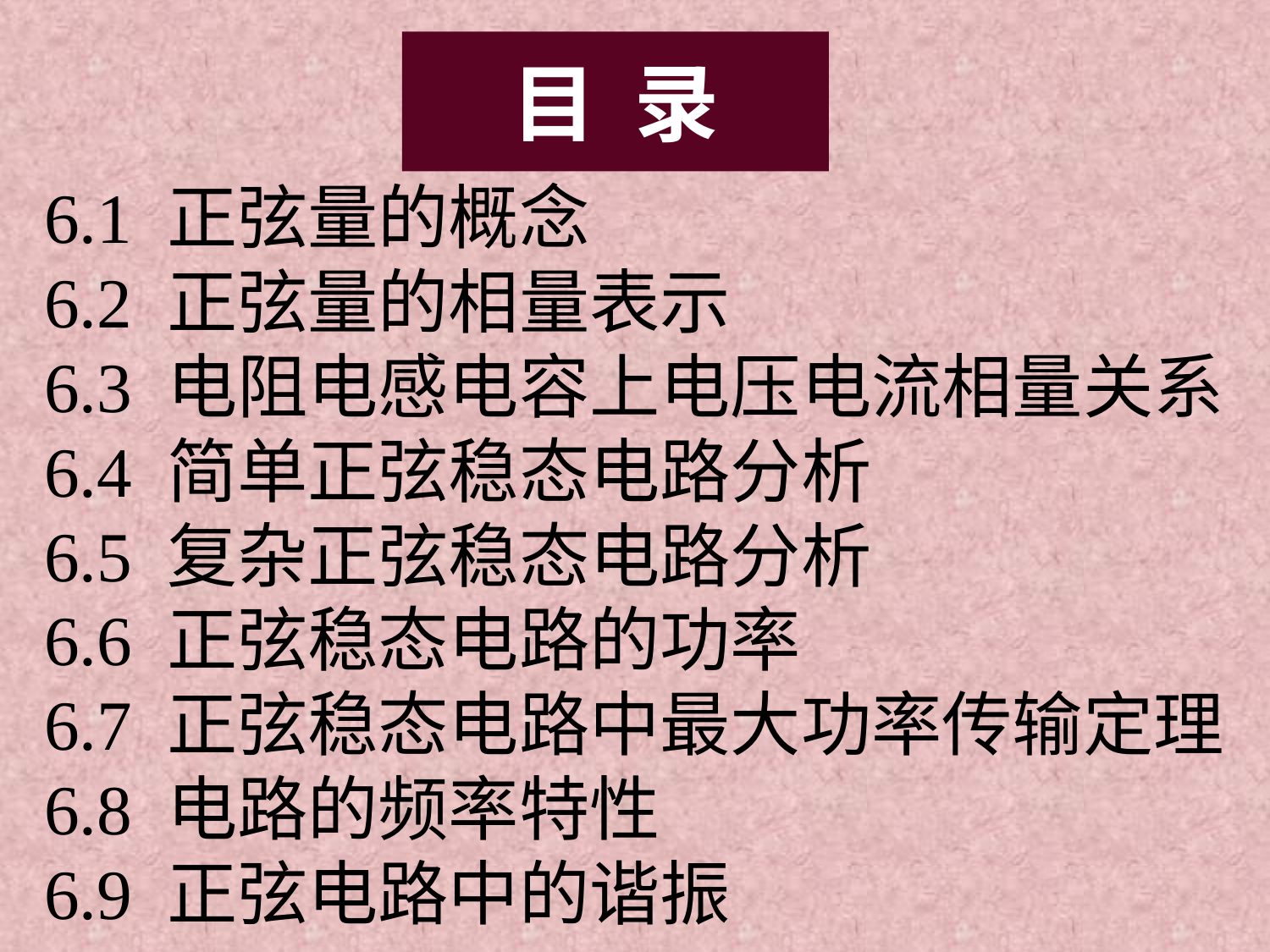

目  录
6.1 正弦量的概念
6.2 正弦量的相量表示
6.3 电阻电感电容上电压电流相量关系
6.4 简单正弦稳态电路分析
6.5 复杂正弦稳态电路分析
6.6 正弦稳态电路的功率
6.7 正弦稳态电路中最大功率传输定理
6.8 电路的频率特性
6.9 正弦电路中的谐振